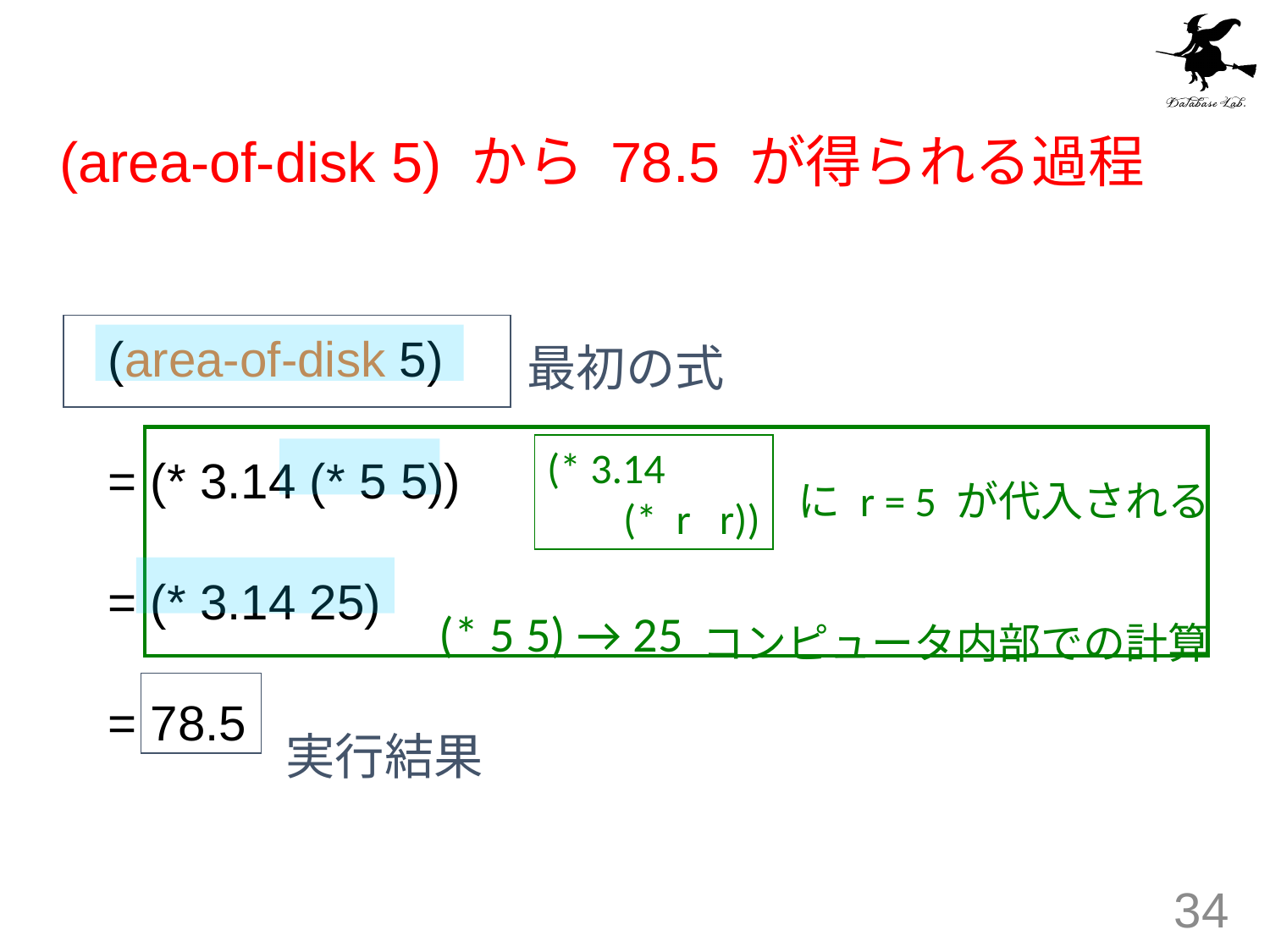

# (area-of-disk 5) から 78.5 が得られる過程
(area-of-disk 5)
= (* 3.14 (* 5 5))
= (* 3.14 25)
= 78.5
最初の式

に r = 5 が代入される
(* 3.14
        (*  r   r))

(* 5 5) → 25

コンピュータ内部での計算

実行結果
34